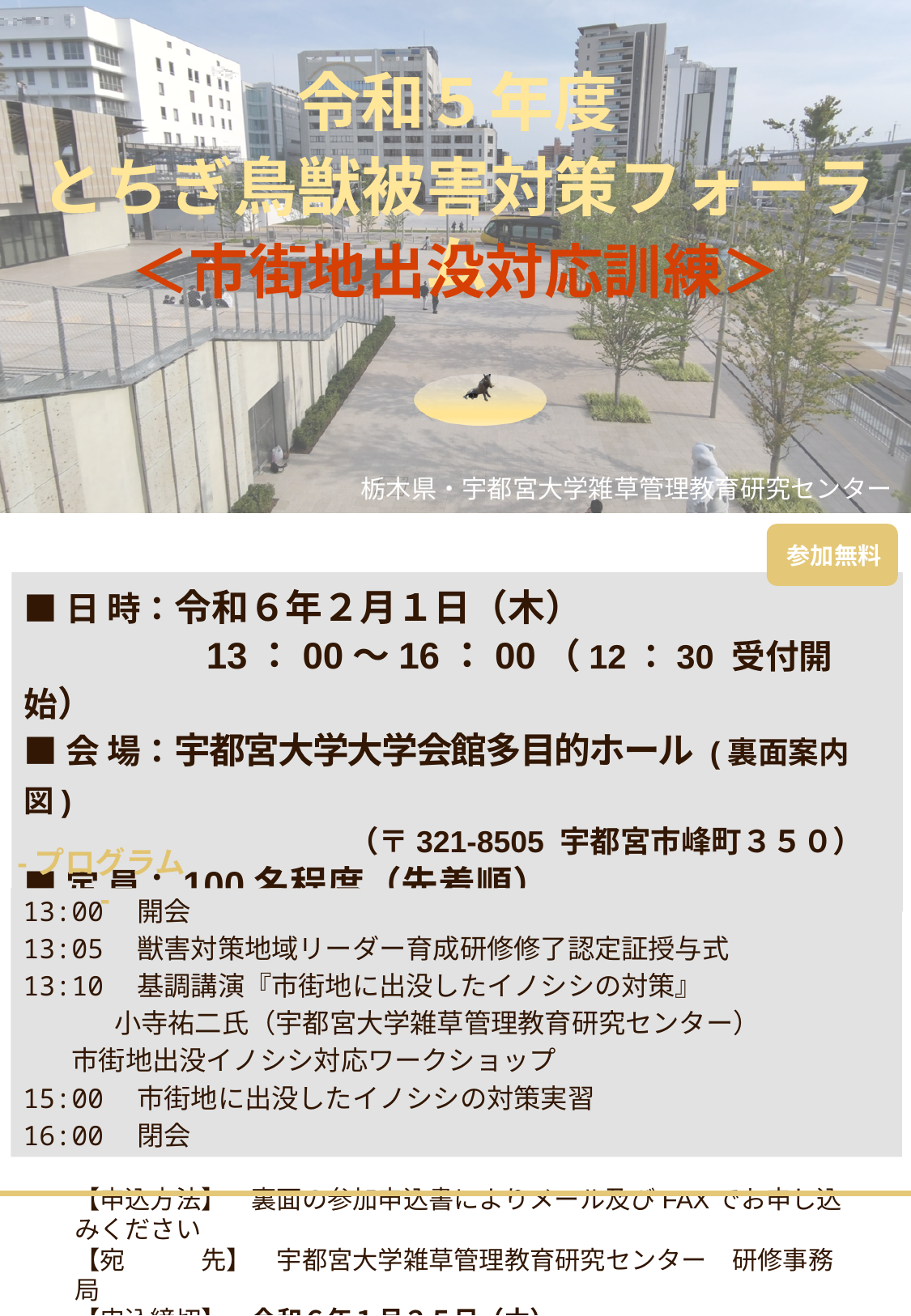

令和５年度
とちぎ鳥獣被害対策フォーラム
＜市街地出没対応訓練＞

栃木県・宇都宮大学雑草管理教育研究センター

参加無料
■日 時：令和６年２月１日（木）
　　　　   13：00～16：00（12：30 受付開始）
■会 場：宇都宮大学大学会館多目的ホール (裏面案内図)
　　　　　　　　                  （〒321-8505 宇都宮市峰町３５０）
■定 員：100名程度（先着順）
-プログラム-
13:00　開会
13:05　獣害対策地域リーダー育成研修修了認定証授与式
13:10　基調講演『市街地に出没したイノシシの対策』
              小寺祐二氏（宇都宮大学雑草管理教育研究センター）
       市街地出没イノシシ対応ワークショップ
15:00　市街地に出没したイノシシの対策実習
16:00　閉会
【申込方法】　裏面の参加申込書によりメール及びFAXでお申し込みください
【宛　　　先】　宇都宮大学雑草管理教育研究センター　研修事務局
【申込締切】　令和６年１月２５日（木）